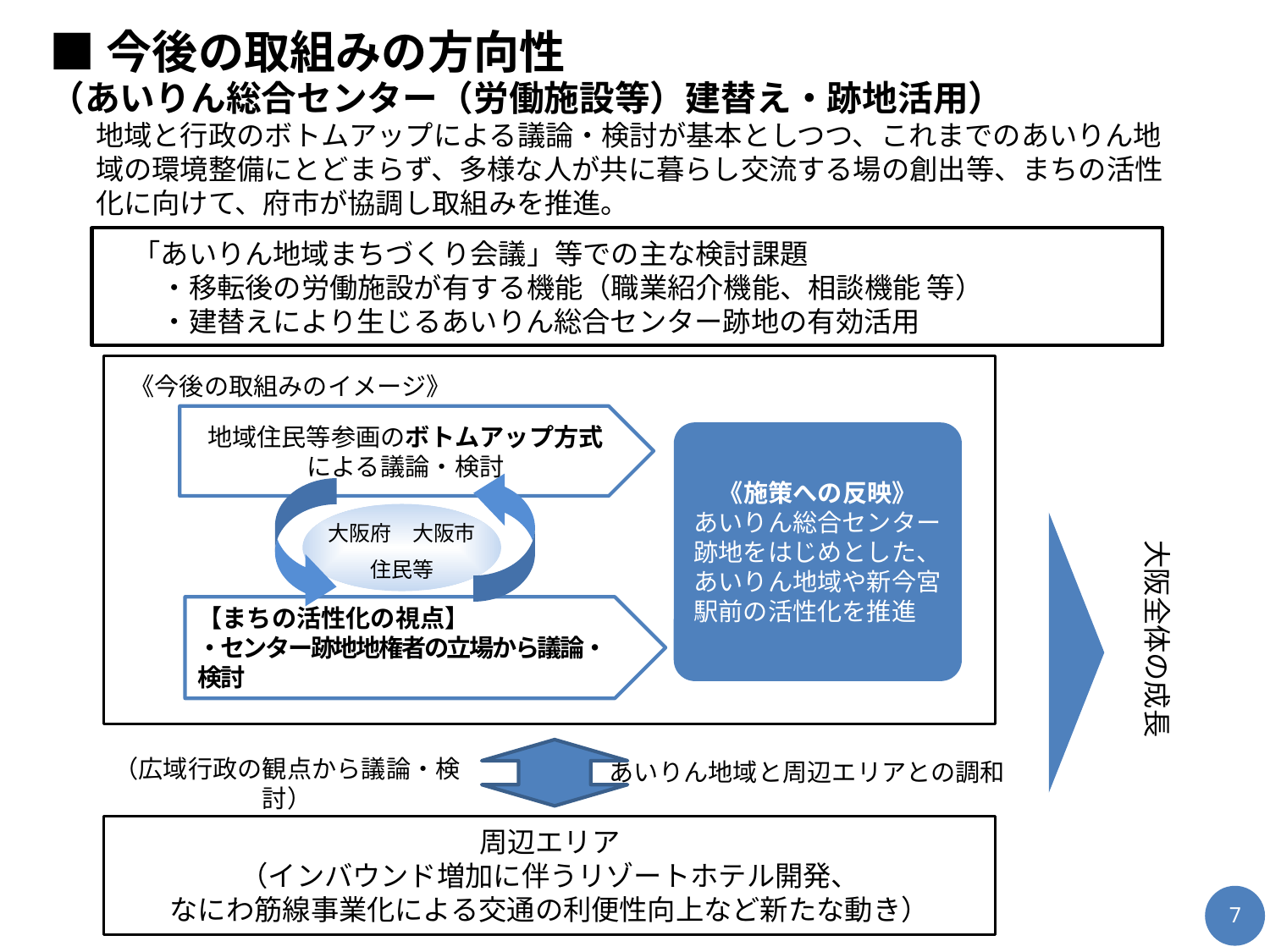

■今後の取組みの方向性
（あいりん総合センター（労働施設等）建替え・跡地活用）
地域と行政のボトムアップによる議論・検討が基本としつつ、これまでのあいりん地域の環境整備にとどまらず、多様な人が共に暮らし交流する場の創出等、まちの活性化に向けて、府市が協調し取組みを推進。
　「あいりん地域まちづくり会議」等での主な検討課題
　　・移転後の労働施設が有する機能（職業紹介機能、相談機能 等）
　　・建替えにより生じるあいりん総合センター跡地の有効活用

《今後の取組みのイメージ》
地域住民等参画のボトムアップ方式
による議論・検討
《施策への反映》
あいりん総合センター跡地をはじめとした、あいりん地域や新今宮駅前の活性化を推進

大阪府　大阪市
住民等

大阪全体の成長
【まちの活性化の視点】
・センター跡地地権者の立場から議論・検討

（広域行政の観点から議論・検討）
あいりん地域と周辺エリアとの調和
周辺エリア
（インバウンド増加に伴うリゾートホテル開発、
なにわ筋線事業化による交通の利便性向上など新たな動き）
7